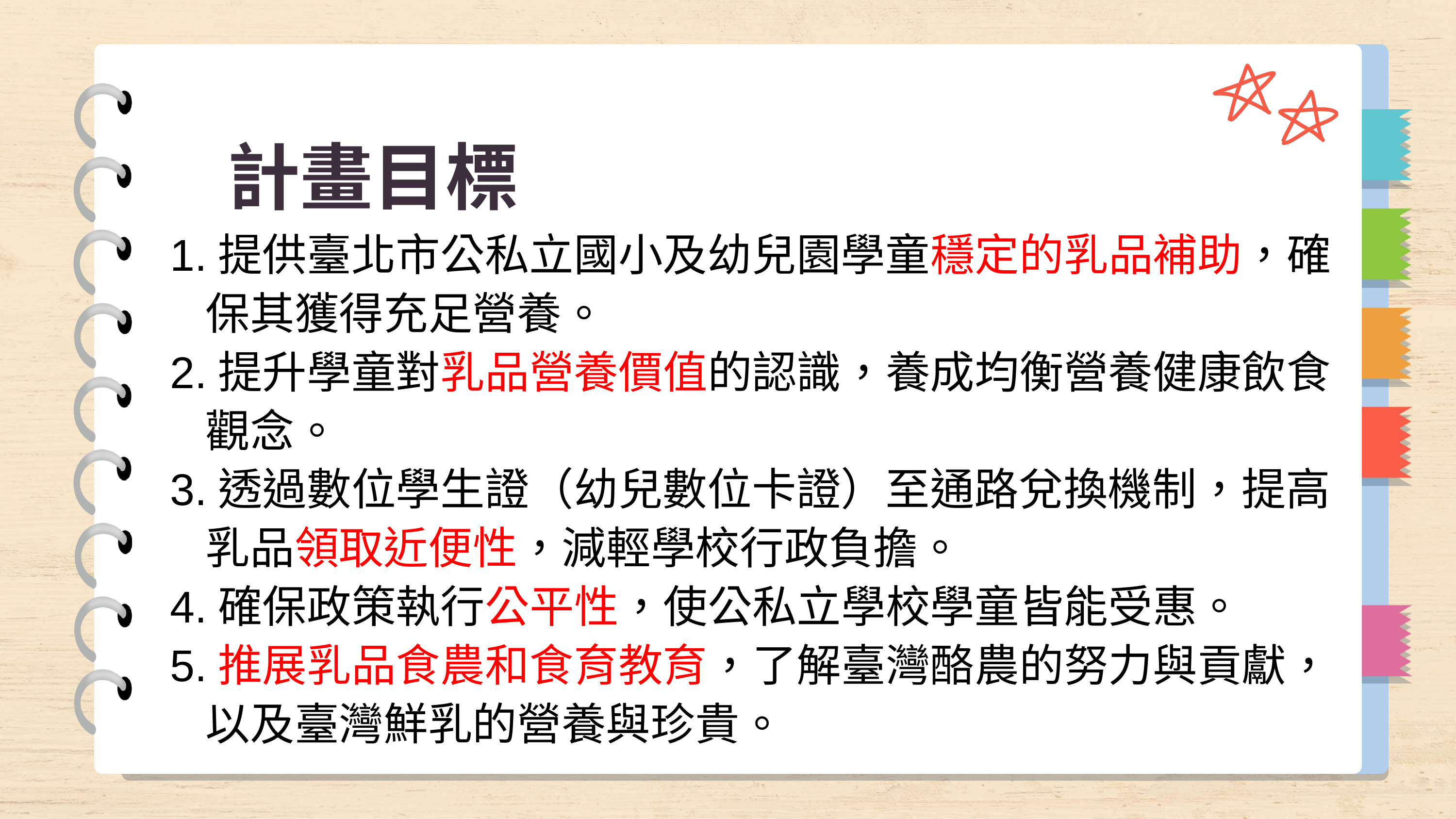

計畫目標
1.提供臺北市公私立國小及幼兒園學童穩定的乳品補助，確保其獲得充足營養。
2.提升學童對乳品營養價值的認識，養成均衡營養健康飲食觀念。
3.透過數位學生證（幼兒數位卡證）至通路兌換機制，提高乳品領取近便性，減輕學校行政負擔。
4.確保政策執行公平性，使公私立學校學童皆能受惠。
5.推展乳品食農和食育教育，了解臺灣酪農的努力與貢獻，以及臺灣鮮乳的營養與珍貴。